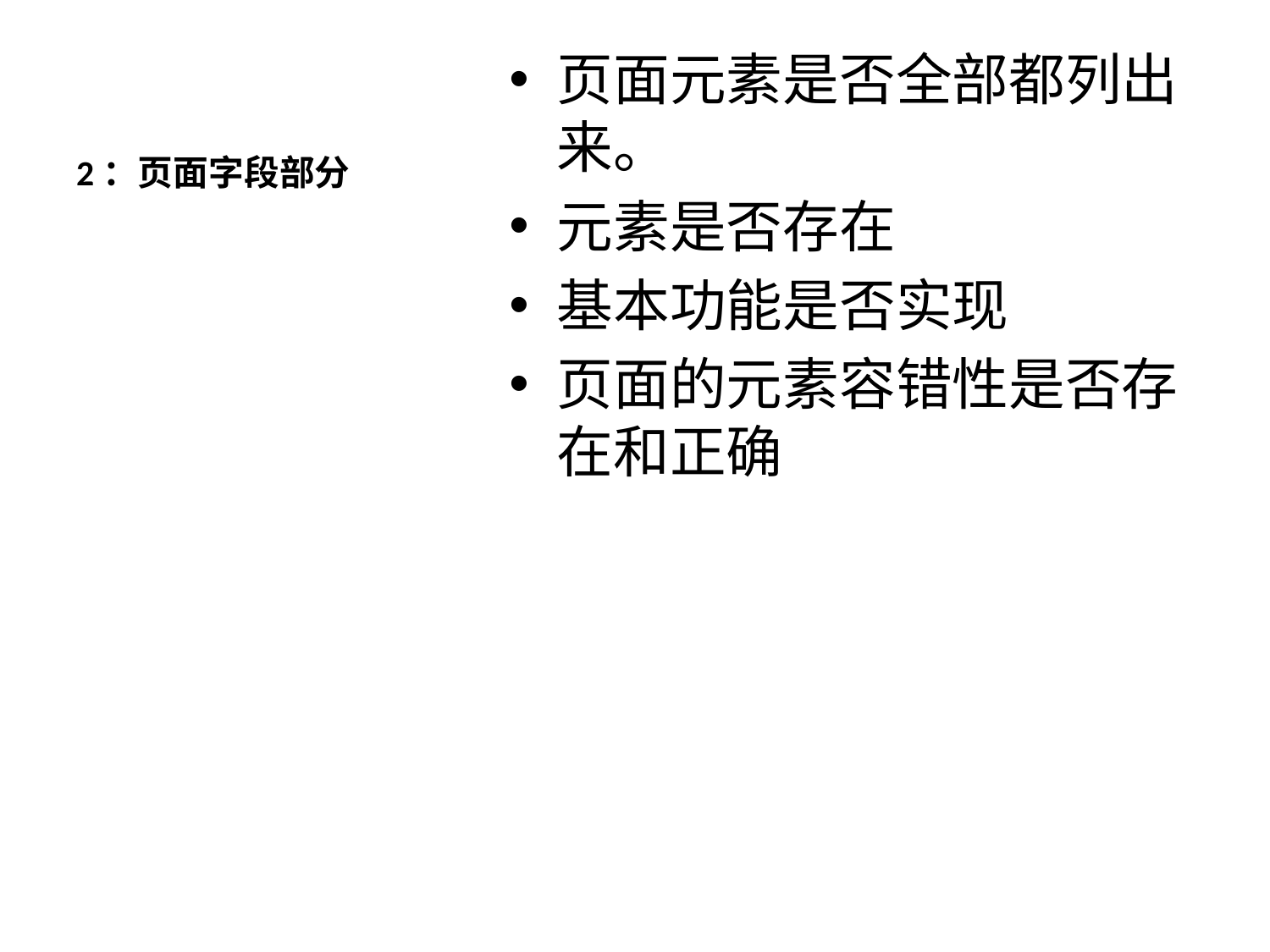

# 2：页面字段部分
页面元素是否全部都列出来。
元素是否存在
基本功能是否实现
页面的元素容错性是否存在和正确